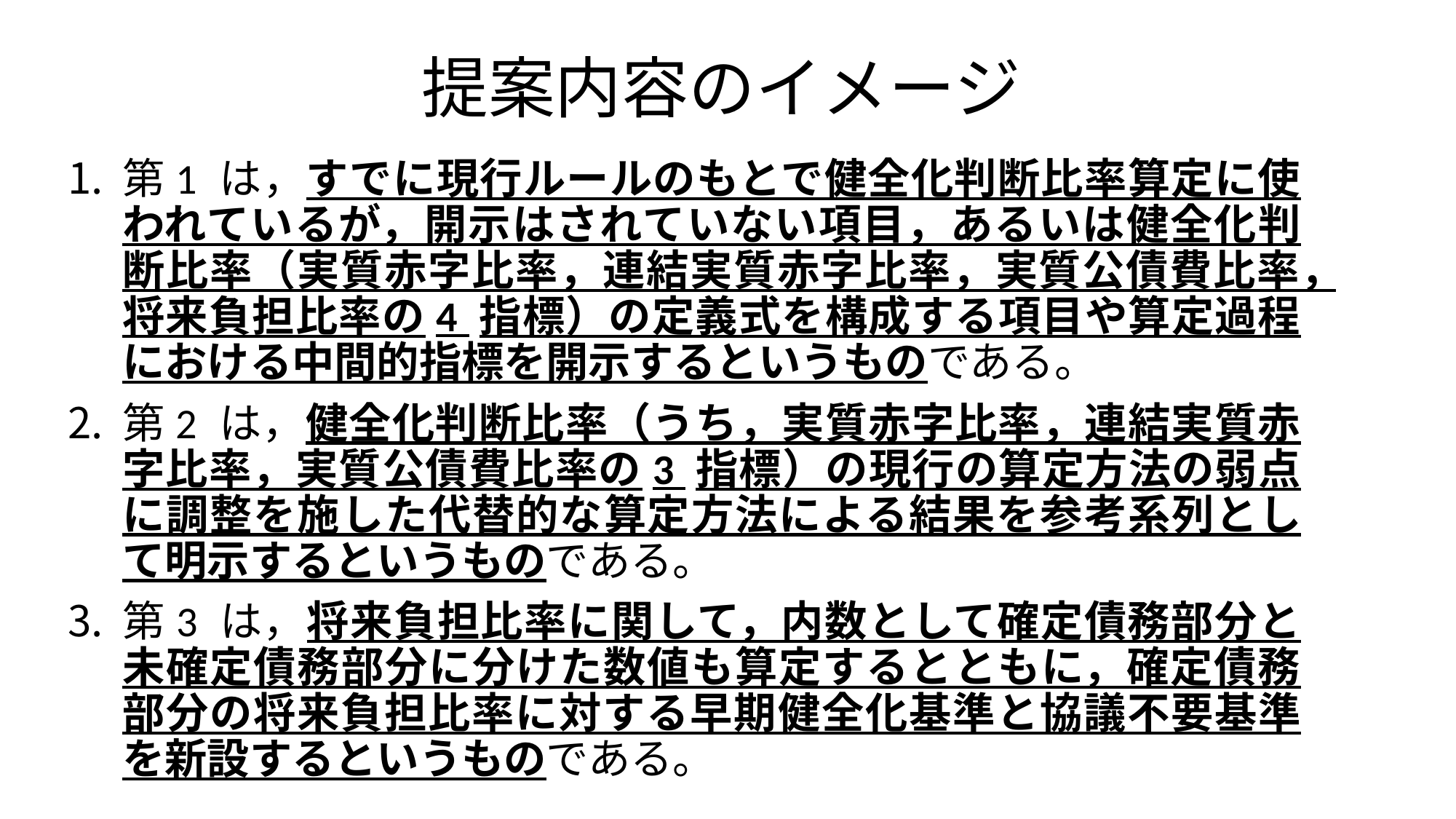

# 提案内容のイメージ
第1 は，すでに現行ルールのもとで健全化判断比率算定に使われているが，開示はされていない項目，あるいは健全化判断比率（実質赤字比率，連結実質赤字比率，実質公債費比率，将来負担比率の4 指標）の定義式を構成する項目や算定過程における中間的指標を開示するというものである。
第2 は，健全化判断比率（うち，実質赤字比率，連結実質赤字比率，実質公債費比率の3 指標）の現行の算定方法の弱点に調整を施した代替的な算定方法による結果を参考系列として明示するというものである。
第3 は，将来負担比率に関して，内数として確定債務部分と未確定債務部分に分けた数値も算定するとともに，確定債務部分の将来負担比率に対する早期健全化基準と協議不要基準を新設するというものである。